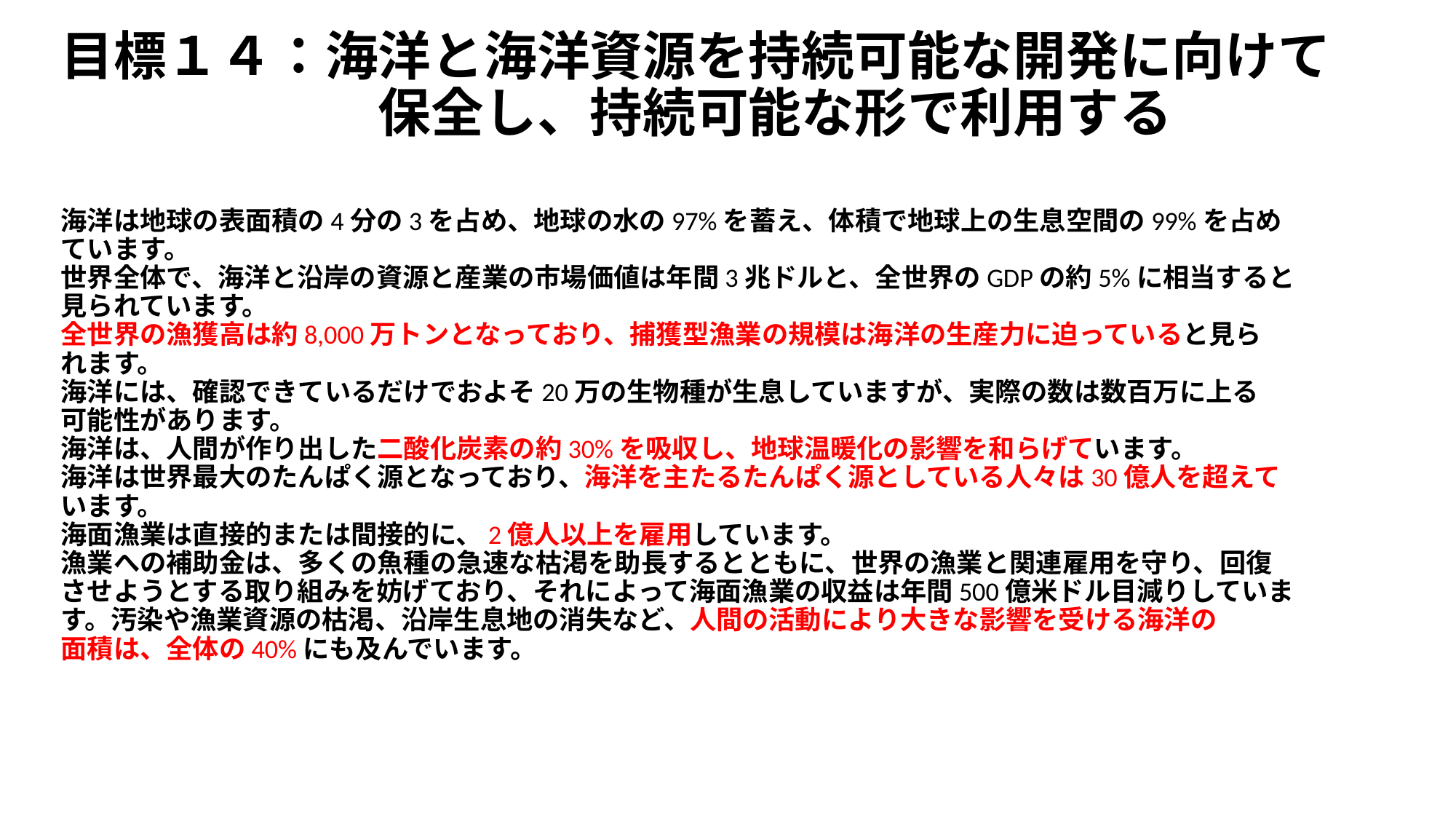

# 目標１４：海洋と海洋資源を持続可能な開発に向けて 　　　　　　保全し、持続可能な形で利用する 海洋は地球の表面積の4分の3を占め、地球の水の97%を蓄え、体積で地球上の生息空間の99%を占め ています。 世界全体で、海洋と沿岸の資源と産業の市場価値は年間3兆ドルと、全世界のGDPの約5%に相当すると 見られています。 全世界の漁獲高は約8,000万トンとなっており、捕獲型漁業の規模は海洋の生産力に迫っていると見ら れます。 海洋には、確認できているだけでおよそ20万の生物種が生息していますが、実際の数は数百万に上る 可能性があります。 海洋は、人間が作り出した二酸化炭素の約30%を吸収し、地球温暖化の影響を和らげています。 海洋は世界最大のたんぱく源となっており、海洋を主たるたんぱく源としている人々は30億人を超えて います。 海面漁業は直接的または間接的に、2億人以上を雇用しています。 漁業への補助金は、多くの魚種の急速な枯渇を助長するとともに、世界の漁業と関連雇用を守り、回復 させようとする取り組みを妨げており、それによって海面漁業の収益は年間500億米ドル目減りしていま す。汚染や漁業資源の枯渇、沿岸生息地の消失など、人間の活動により大きな影響を受ける海洋の 面積は、全体の40%にも及んでいます。